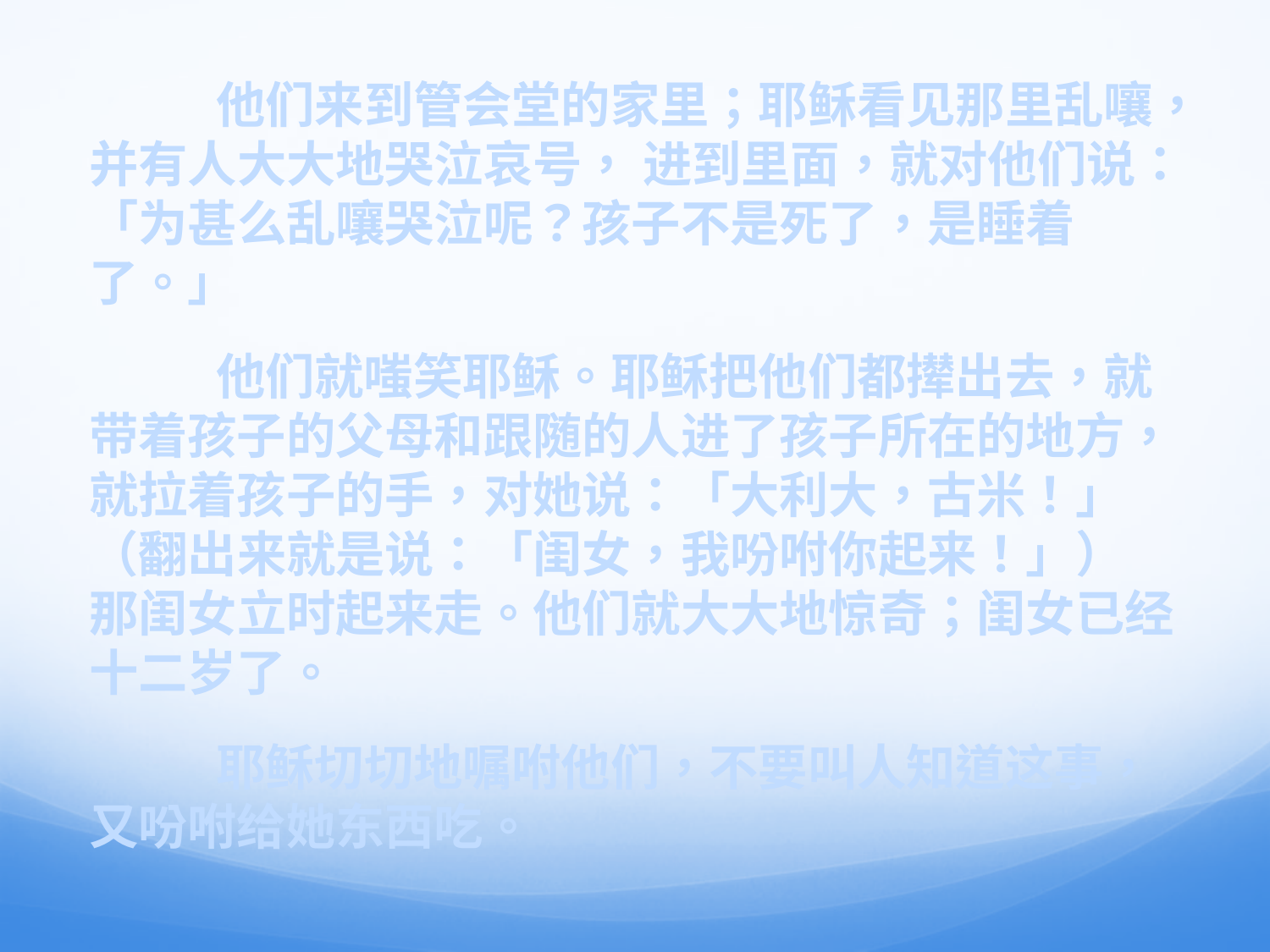

他们来到管会堂的家里；耶稣看见那里乱嚷，并有人大大地哭泣哀号， 进到里面，就对他们说：「为甚么乱嚷哭泣呢？孩子不是死了，是睡着了。」
	他们就嗤笑耶稣。耶稣把他们都撵出去，就带着孩子的父母和跟随的人进了孩子所在的地方，就拉着孩子的手，对她说：「大利大，古米！」（翻出来就是说：「闺女，我吩咐你起来！」） 那闺女立时起来走。他们就大大地惊奇；闺女已经十二岁了。
	耶稣切切地嘱咐他们，不要叫人知道这事，又吩咐给她东西吃。